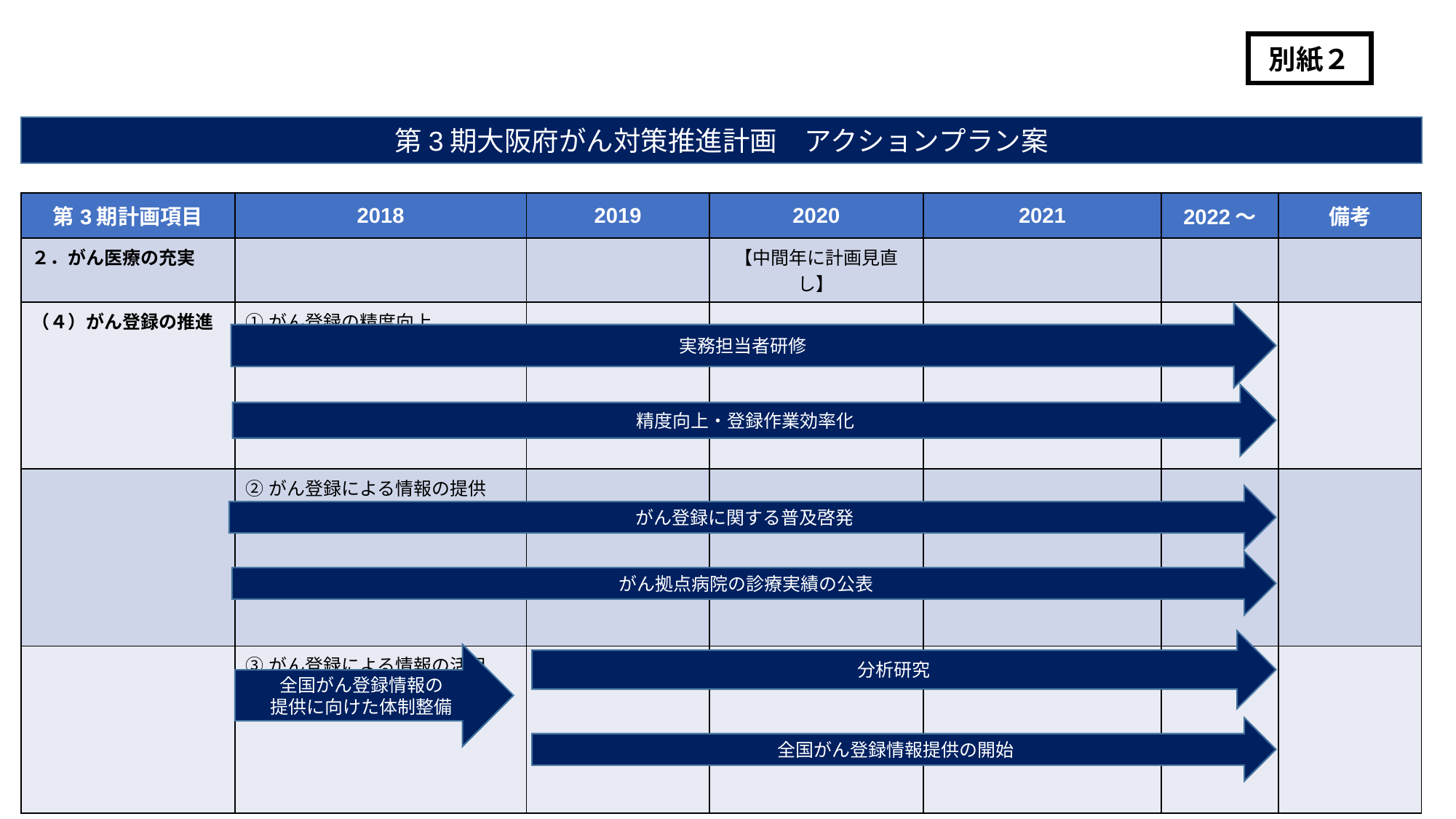

別紙２
第3期大阪府がん対策推進計画　アクションプラン案
| 第3期計画項目 | 2018 | 2019 | 2020 | 2021 | 2022～ | 備考 |
| --- | --- | --- | --- | --- | --- | --- |
| ２．がん医療の充実 |  |  | 【中間年に計画見直し】 |  |  |  |
| （４）がん登録の推進 | ①がん登録の精度向上 |  |  |  |  |  |
|  | ②がん登録による情報の提供 |  |  |  |  |  |
|  | ③がん登録による情報の活用 |  |  |  |  |  |
実務担当者研修
精度向上・登録作業効率化
がん登録に関する普及啓発
がん拠点病院の診療実績の公表
分析研究
全国がん登録情報の
提供に向けた体制整備
全国がん登録情報提供の開始